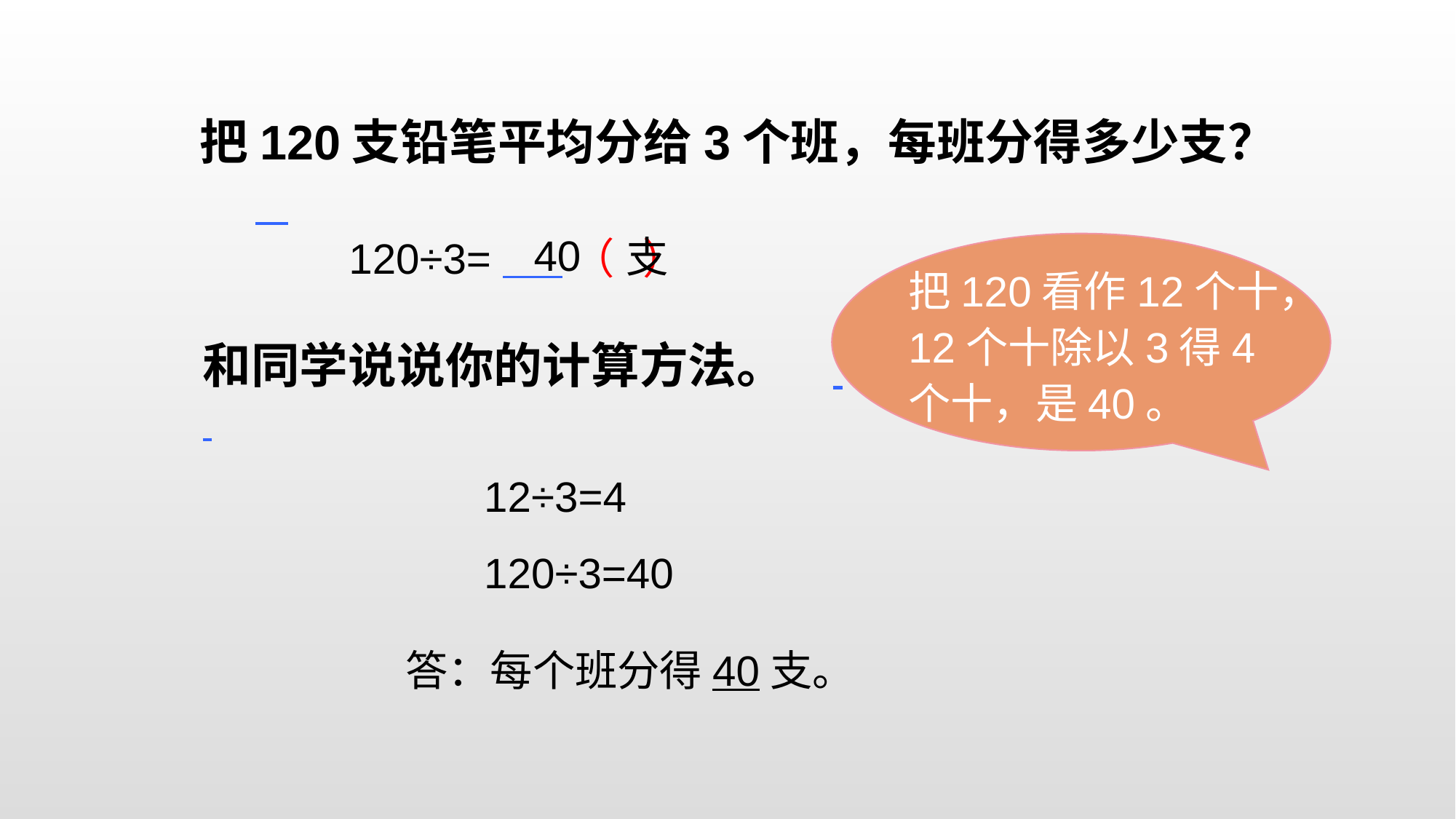

把120支铅笔平均分给3个班，每班分得多少支？
40
支
120÷3=      （   ）

把120看作12个十，12个十除以3得4个十，是40。
和同学说说你的计算方法。
12÷3=4
120÷3=40

答：每个班分得40支。